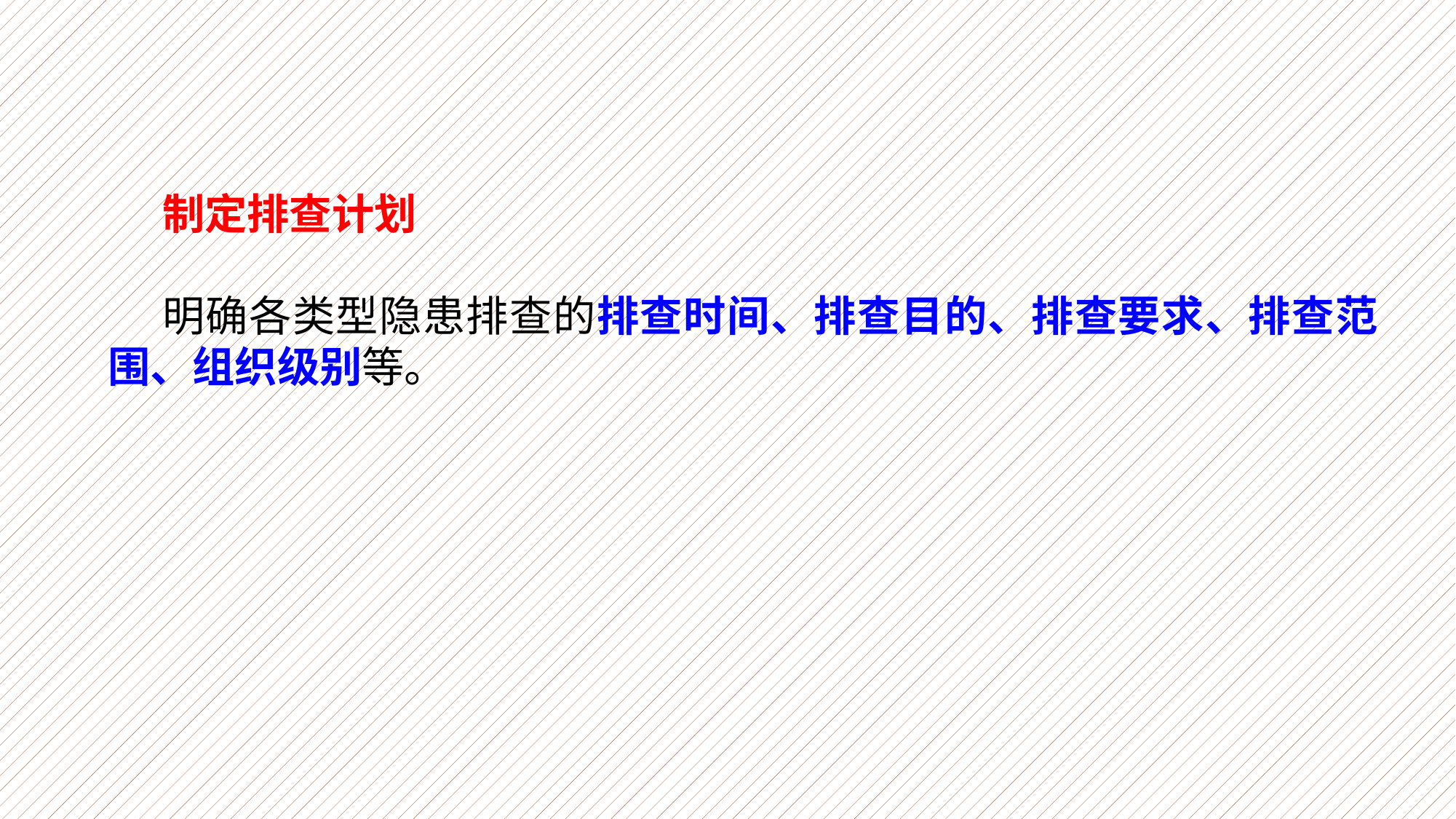

制定排查计划

明确各类型隐患排查的排查时间、排查目的、排查要求、排查范围、组织级别等。